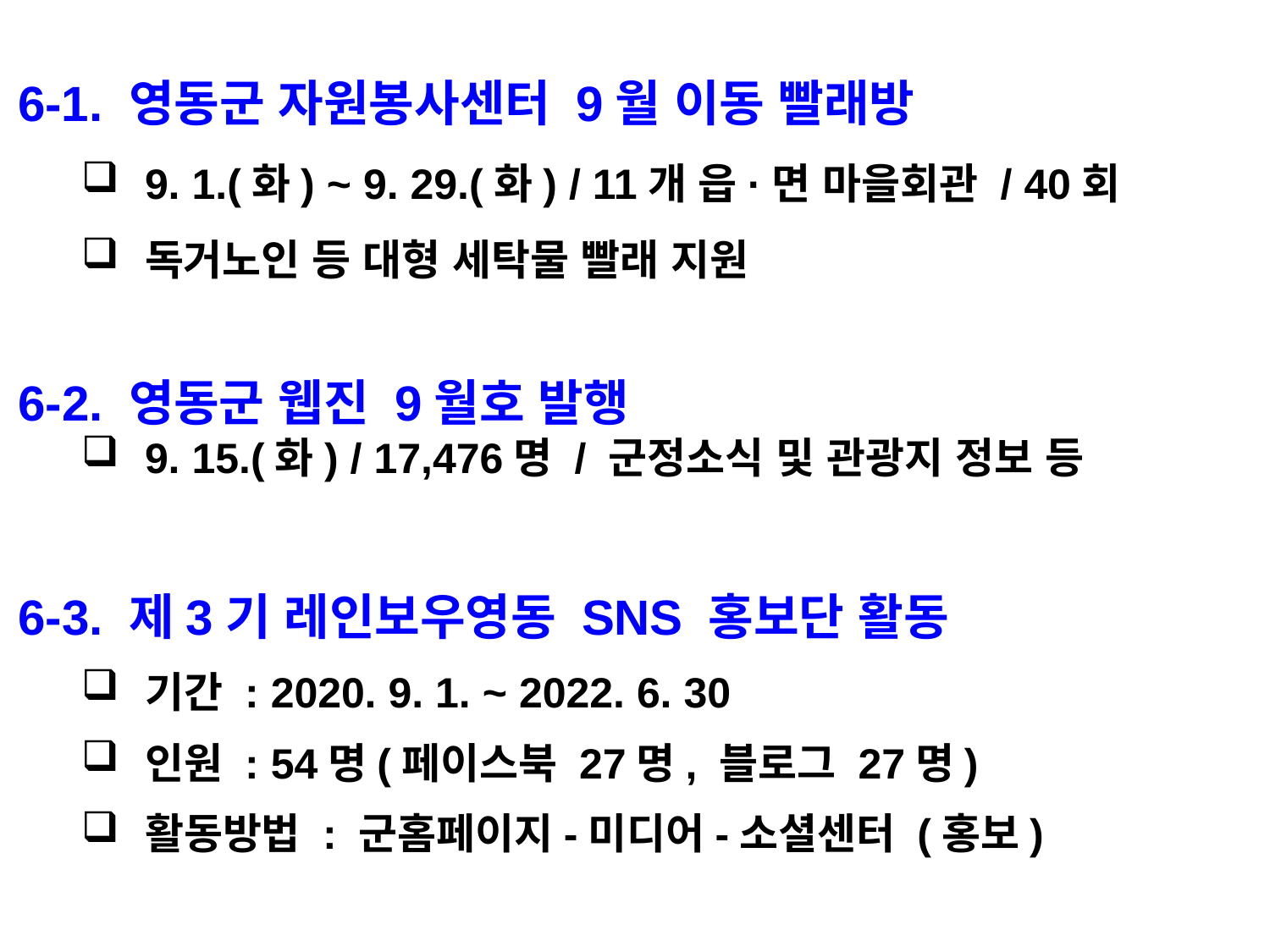

6-1. 영동군 자원봉사센터 9월 이동 빨래방
9. 1.(화) ~ 9. 29.(화) / 11개 읍·면 마을회관 / 40회
독거노인 등 대형 세탁물 빨래 지원
6-2. 영동군 웹진 9월호 발행
9. 15.(화) / 17,476명 / 군정소식 및 관광지 정보 등
6-3. 제3기 레인보우영동 SNS 홍보단 활동
기간 : 2020. 9. 1. ~ 2022. 6. 30
인원 : 54명(페이스북 27명, 블로그 27명)
활동방법 : 군홈페이지-미디어-소셜센터 (홍보)